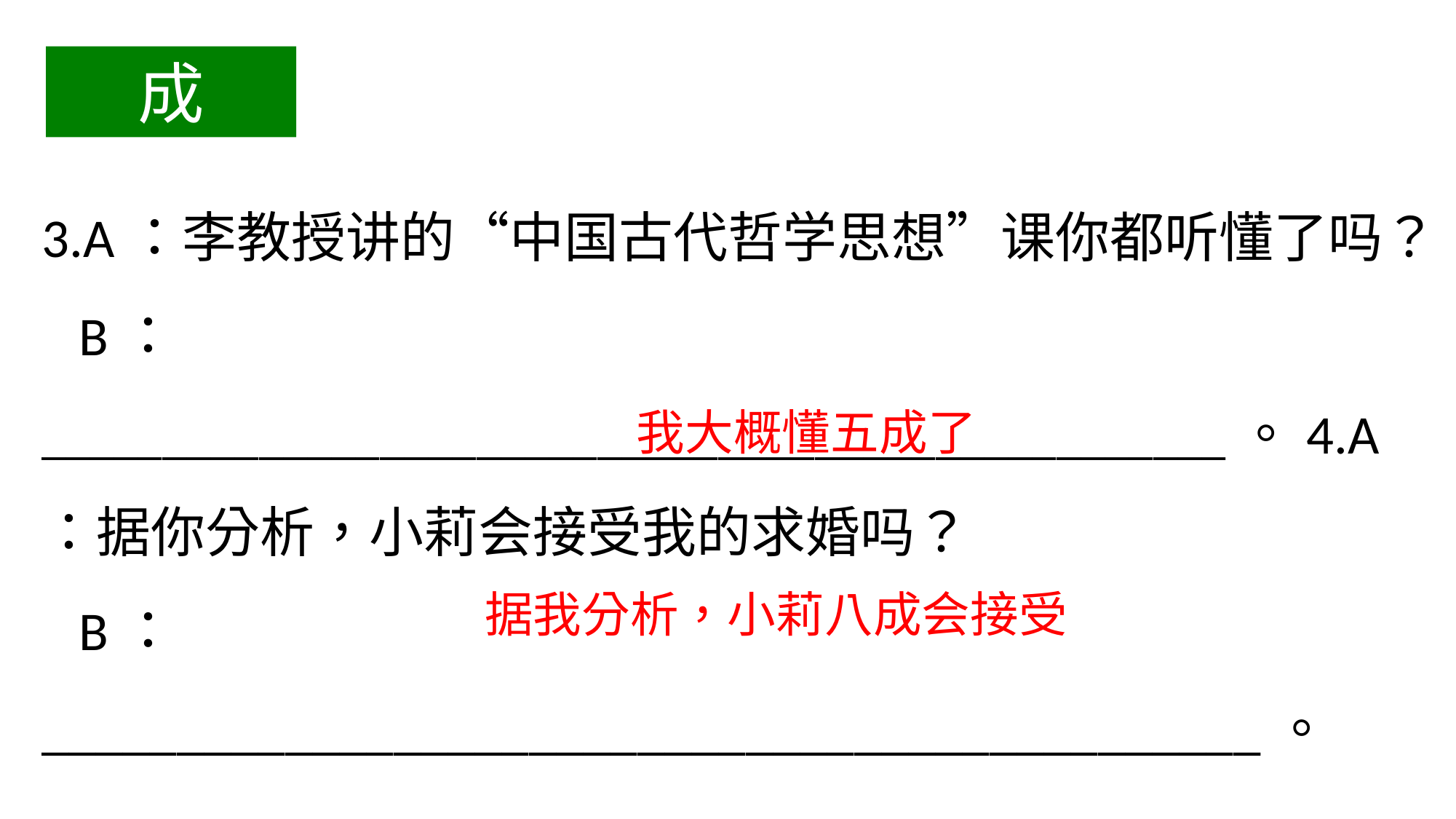

成
3.A：李教授讲的“中国古代哲学思想”课你都听懂了吗？
   B：_________________________________________________。4.A：据你分析，小莉会接受我的求婚吗？
   B：_____________________________________________。
我大概懂五成了
据我分析，小莉八成会接受